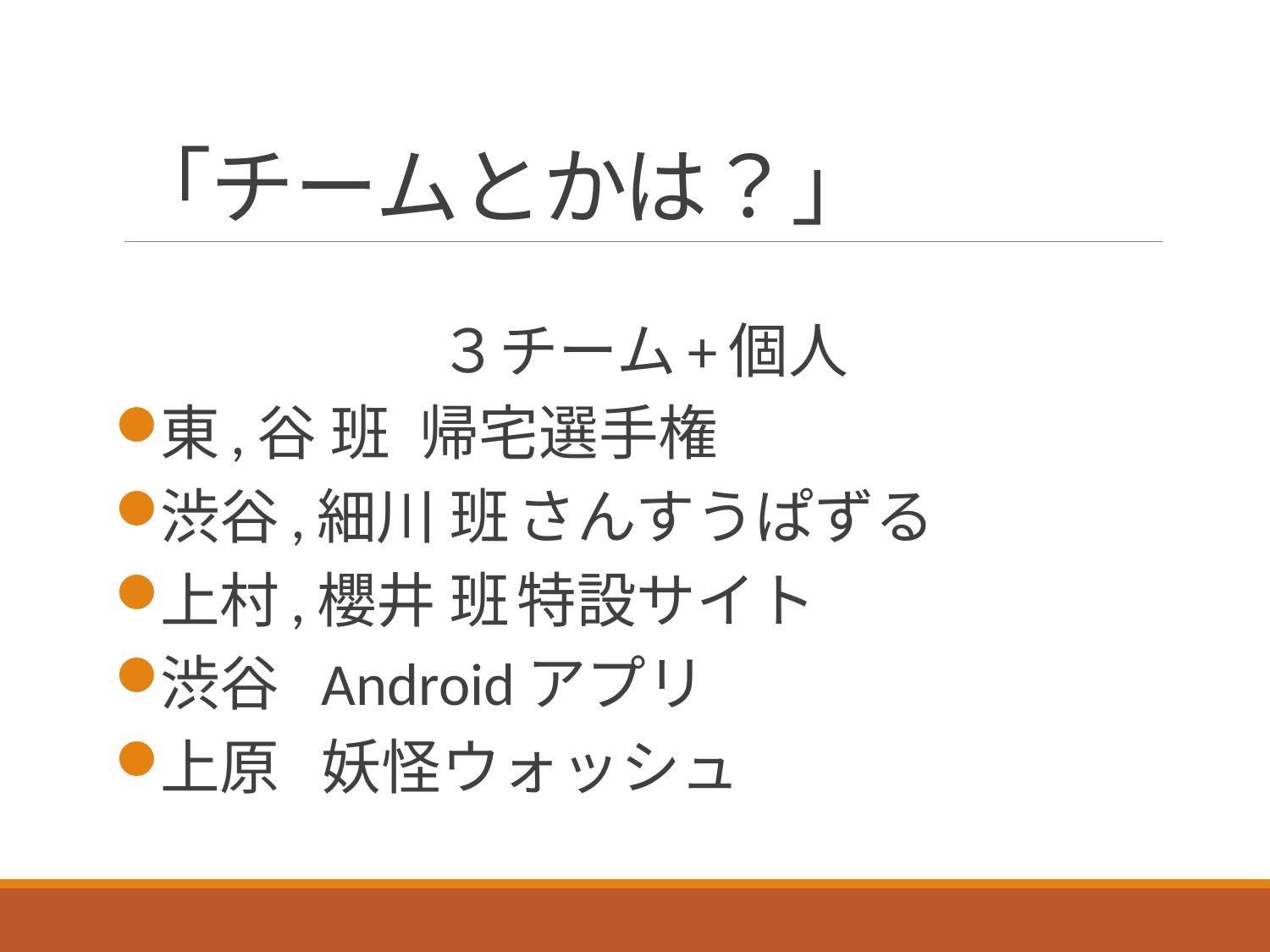

# 「チームとかは？」
３チーム+個人
東,谷 班		帰宅選手権
渋谷,細川 班	さんすうぱずる
上村,櫻井 班	特設サイト
渋谷			Androidアプリ
上原			妖怪ウォッシュ